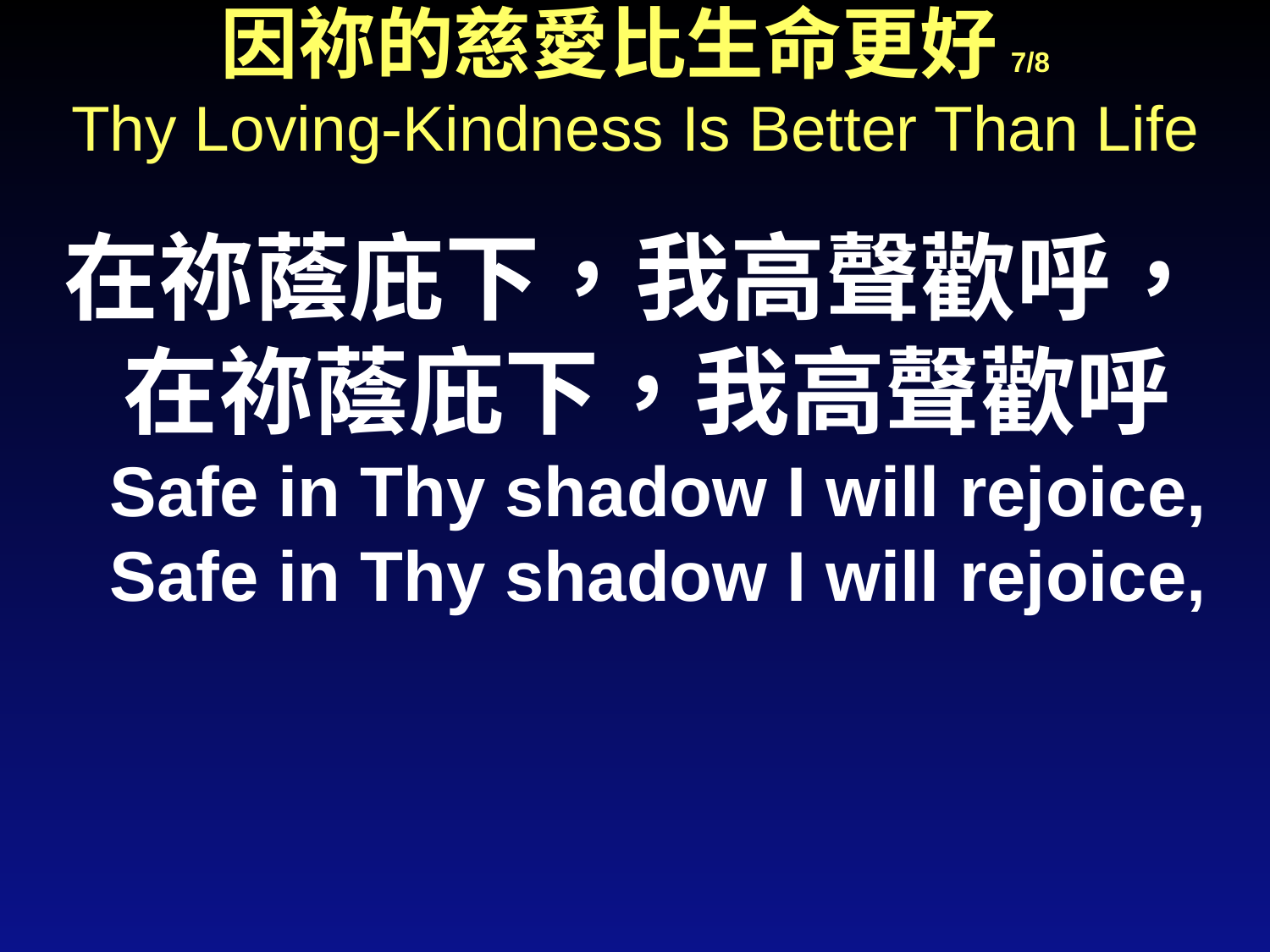

# 因祢的慈愛比生命更好 7/8 Thy Loving-Kindness Is Better Than Life
在祢蔭庇下，我高聲歡呼，
在祢蔭庇下，我高聲歡呼Safe in Thy shadow I will rejoice, Safe in Thy shadow I will rejoice,